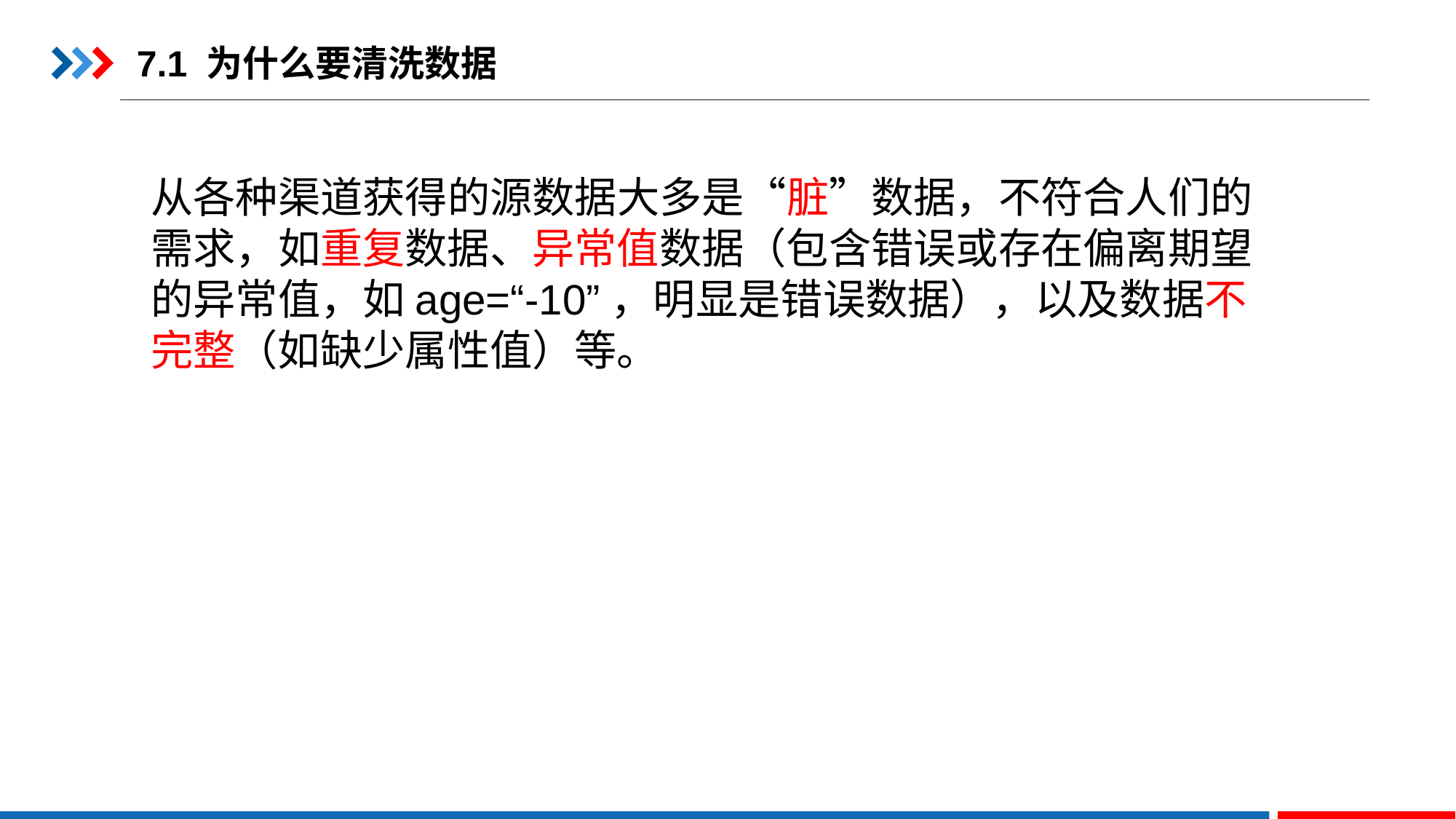

7.1 为什么要清洗数据
从各种渠道获得的源数据大多是“脏”数据，不符合人们的需求，如重复数据、异常值数据（包含错误或存在偏离期望的异常值，如age=“-10”，明显是错误数据），以及数据不完整（如缺少属性值）等。